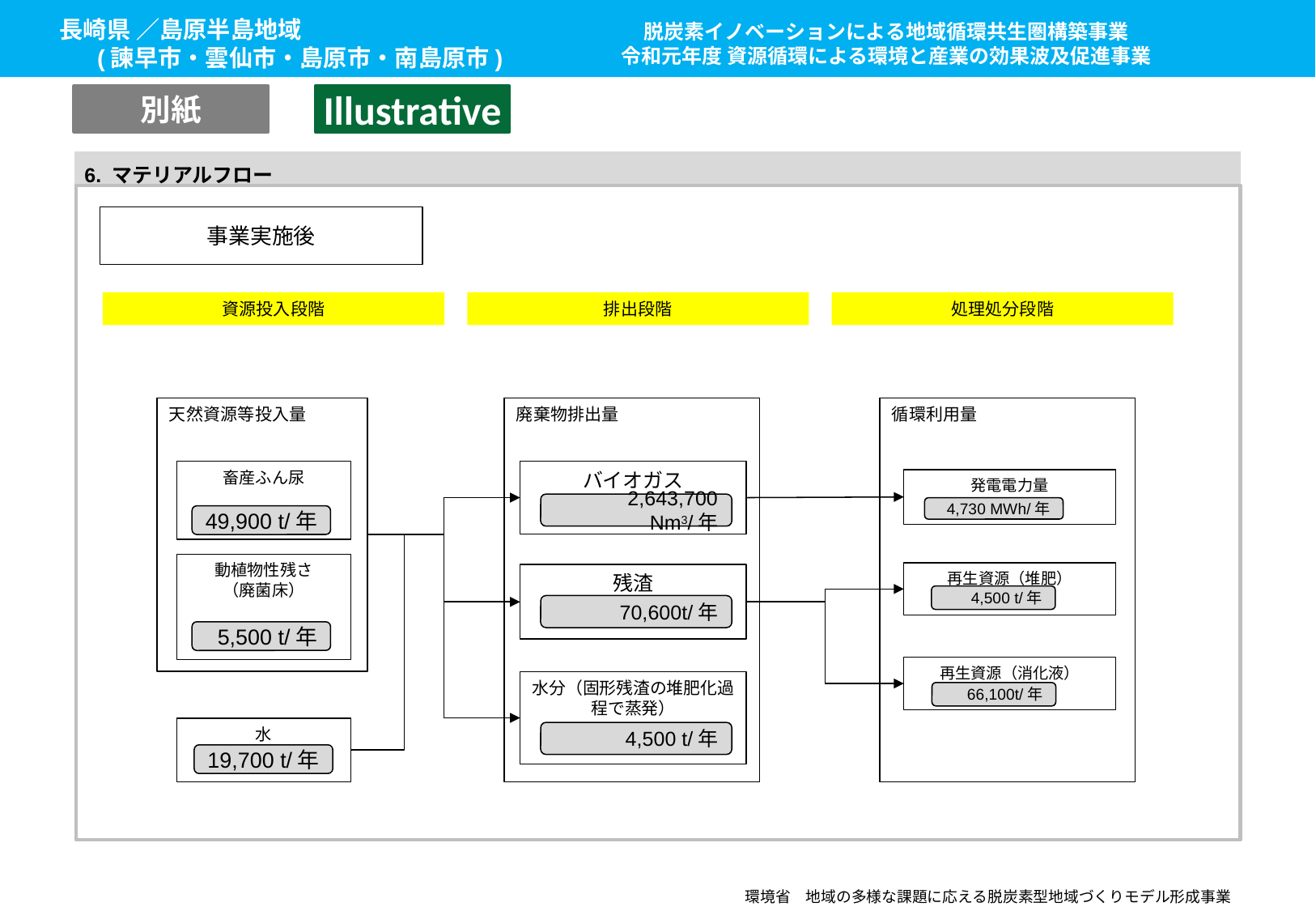

長崎県 ／島原半島地域
(諫早市・雲仙市・島原市・南島原市)
脱炭素イノベーションによる地域循環共生圏構築事業
令和元年度 資源循環による環境と産業の効果波及促進事業
別紙
Illustrative
6. マテリアルフロー

事業実施後
資源投入段階
排出段階
処理処分段階
廃棄物排出量
天然資源等投入量
循環利用量
バイオガス
畜産ふん尿
発電電力量
4,730 MWh/年
2,643,700 Nm3/年
49,900 t/年
動植物性残さ
（廃菌床）
再生資源（堆肥）
4,500 t/年
残渣
70,600t/年
5,500 t/年
再生資源（消化液）
66,100t/年
水分（固形残渣の堆肥化過程で蒸発）
水
4,500 t/年
19,700 t/年
環境省　地域の多様な課題に応える脱炭素型地域づくりモデル形成事業